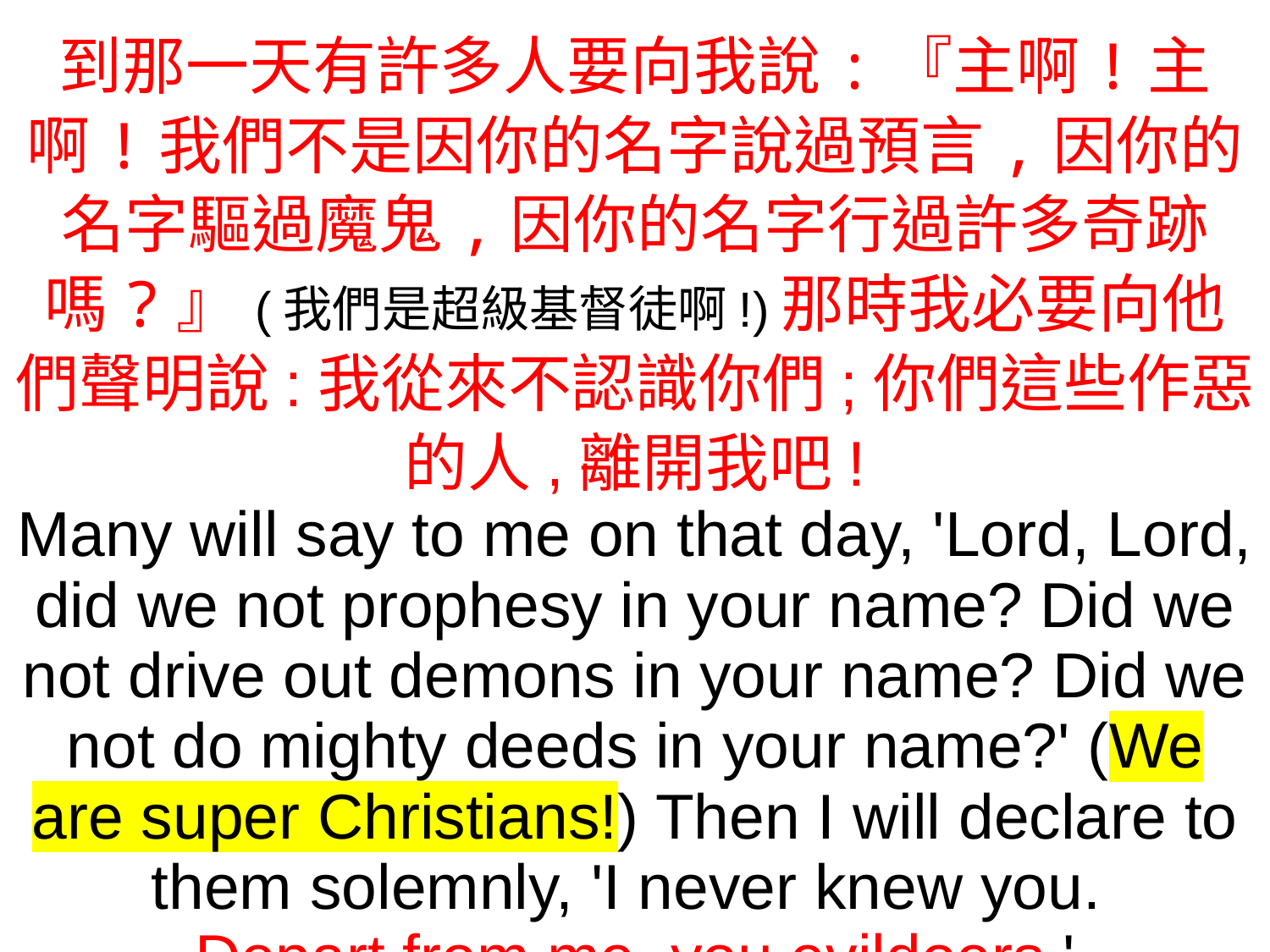

到那一天有許多人要向我說:『主啊!主啊!我們不是因你的名字說過預言,因你的名字驅過魔鬼,因你的名字行過許多奇跡嗎?』(我們是超級基督徒啊!)那時我必要向他們聲明說:我從來不認識你們;你們這些作惡的人,離開我吧!
Many will say to me on that day, 'Lord, Lord, did we not prophesy in your name? Did we not drive out demons in your name? Did we not do mighty deeds in your name?' (We are super Christians!) Then I will declare to them solemnly, 'I never knew you.
Depart from me, you evildoers.'